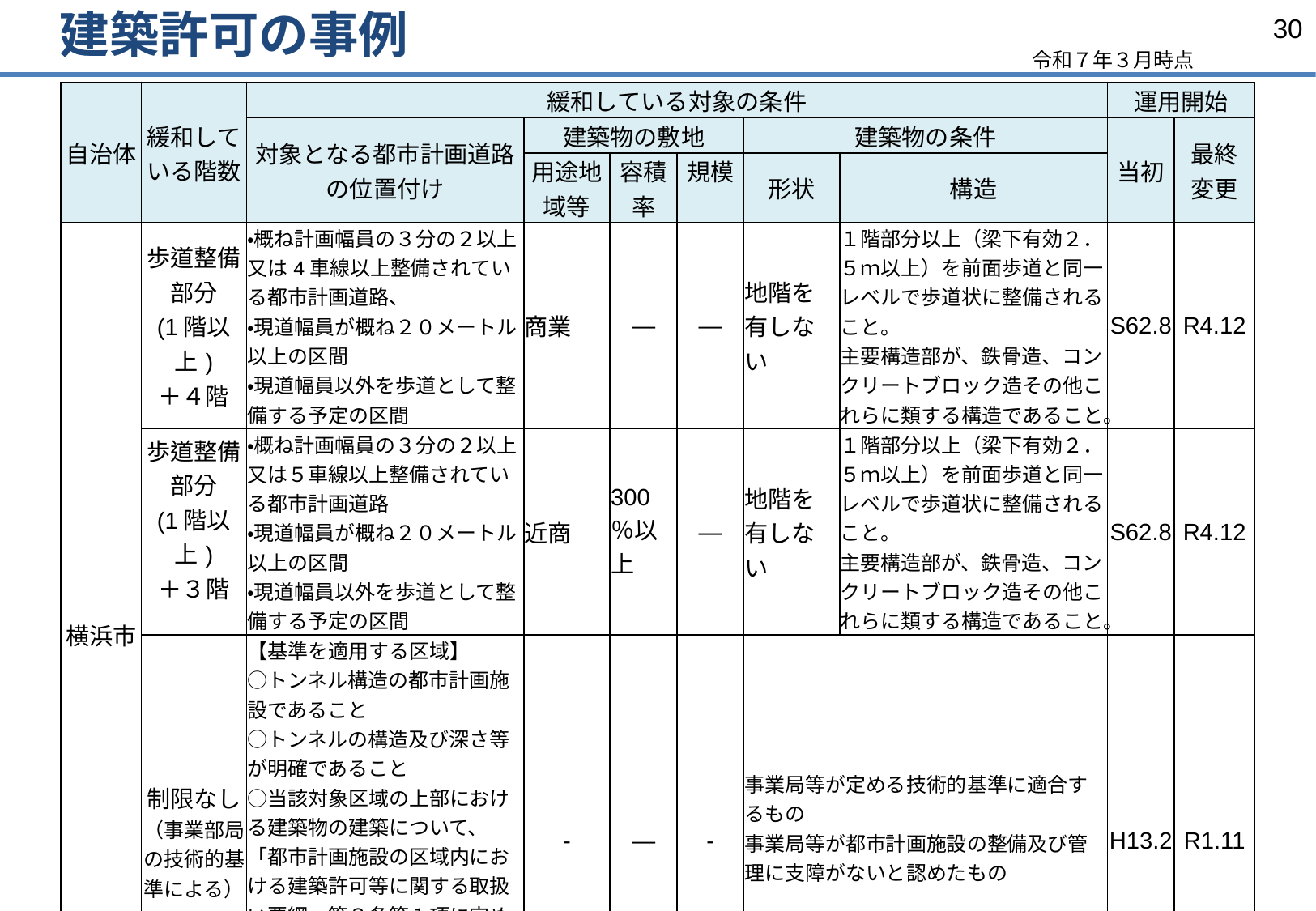

建築許可の事例
令和７年３月時点
| 自治体 | 緩和している階数 | 緩和している対象の条件 |  |  |  |  |  | 運用開始 |  |
| --- | --- | --- | --- | --- | --- | --- | --- | --- | --- |
|  |  | 対象となる都市計画道路の位置付け | 建築物の敷地 |  |  | 建築物の条件 |  | 当初 | 最終 変更 |
|  |  |  | 用途地域等 | 容積率 | 規模 | 形状 | 構造 |  |  |
| 横浜市 | 歩道整備部分 (1階以上) ＋４階 | ・概ね計画幅員の３分の２以上又は4車線以上整備されている都市計画道路、 ・現道幅員が概ね２０メートル以上の区間 ・現道幅員以外を歩道として整備する予定の区間 | 商業 | — | — | 地階を有しない | １階部分以上（梁下有効２．５ｍ以上）を前面歩道と同一レベルで歩道状に整備されること。 主要構造部が、鉄骨造、コンクリートブロック造その他これらに類する構造であること。 | S62.8 | R4.12 |
|  | 歩道整備部分 (1階以上) ＋３階 | ・概ね計画幅員の３分の２以上又は５車線以上整備されている都市計画道路 ・現道幅員が概ね２０メートル以上の区間 ・現道幅員以外を歩道として整備する予定の区間 | 近商 | 300％以上 | — | 地階を有しない | １階部分以上（梁下有効２．５ｍ以上）を前面歩道と同一レベルで歩道状に整備されること。 主要構造部が、鉄骨造、コンクリートブロック造その他これらに類する構造であること。 | S62.8 | R4.12 |
|  | 制限なし （事業部局の技術的基準による） | 【基準を適用する区域】 ○トンネル構造の都市計画施設であること ○トンネルの構造及び深さ等が明確であること ○当該対象区域の上部における建築物の建築について、「都市計画施設の区域内における建築許可等に関する取扱い要綱」第３条第１項に定める基準 によらず、事業局等が定める技術的基準に基づき許可することが合理的であること | - | — | - | 事業局等が定める技術的基準に適合するもの 事業局等が都市計画施設の整備及び管理に支障がないと認めたもの |  | H13.2 | R1.11 |